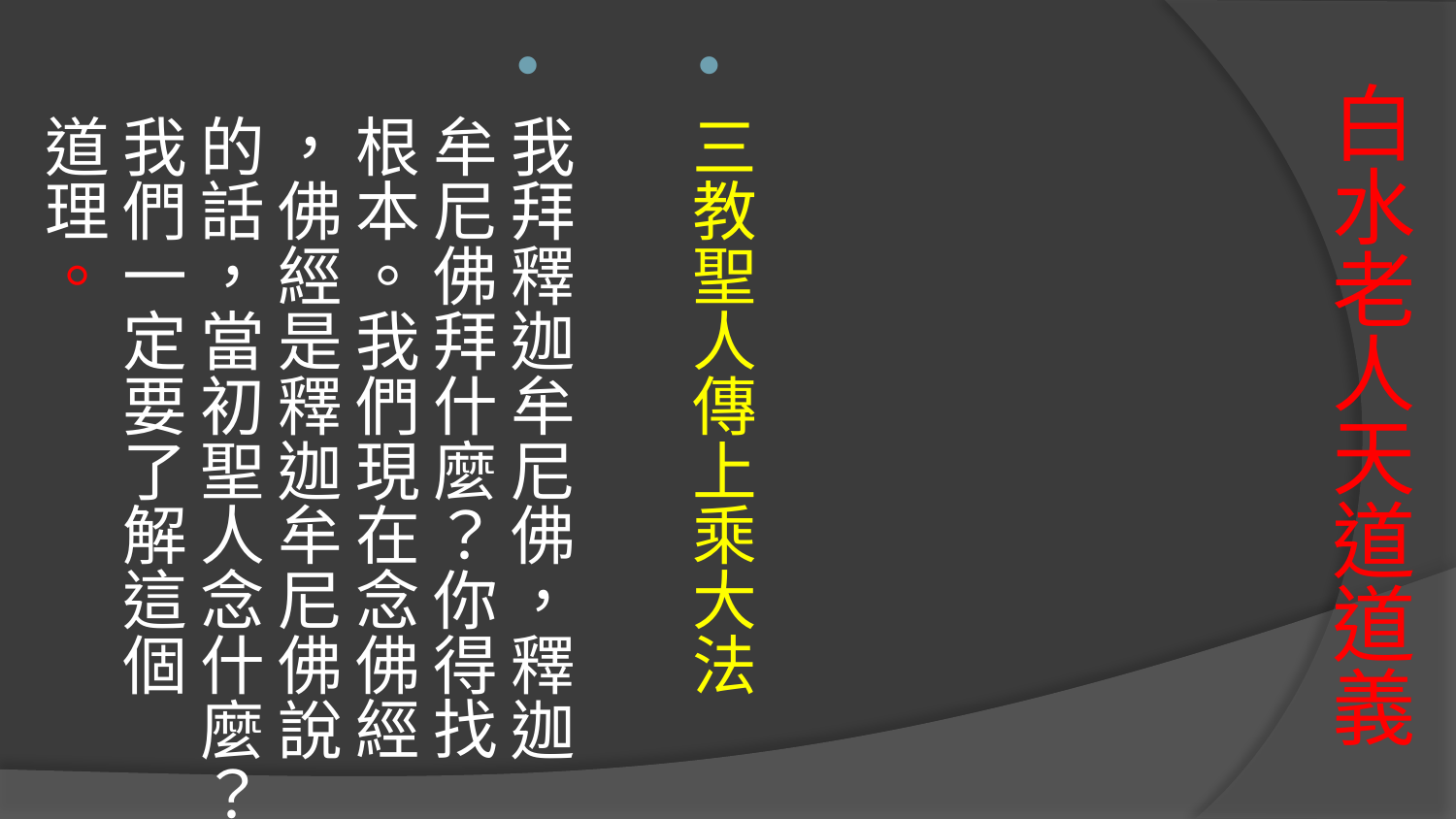

三教聖人傳上乘大法

我拜釋迦牟尼佛，釋迦牟尼佛拜什麼？你得找根本。我們現在念佛經 ，佛經是釋迦牟尼佛說的話，當初聖人念什麼？我們一定要了解這個 道理。
# 白水老人天道道義